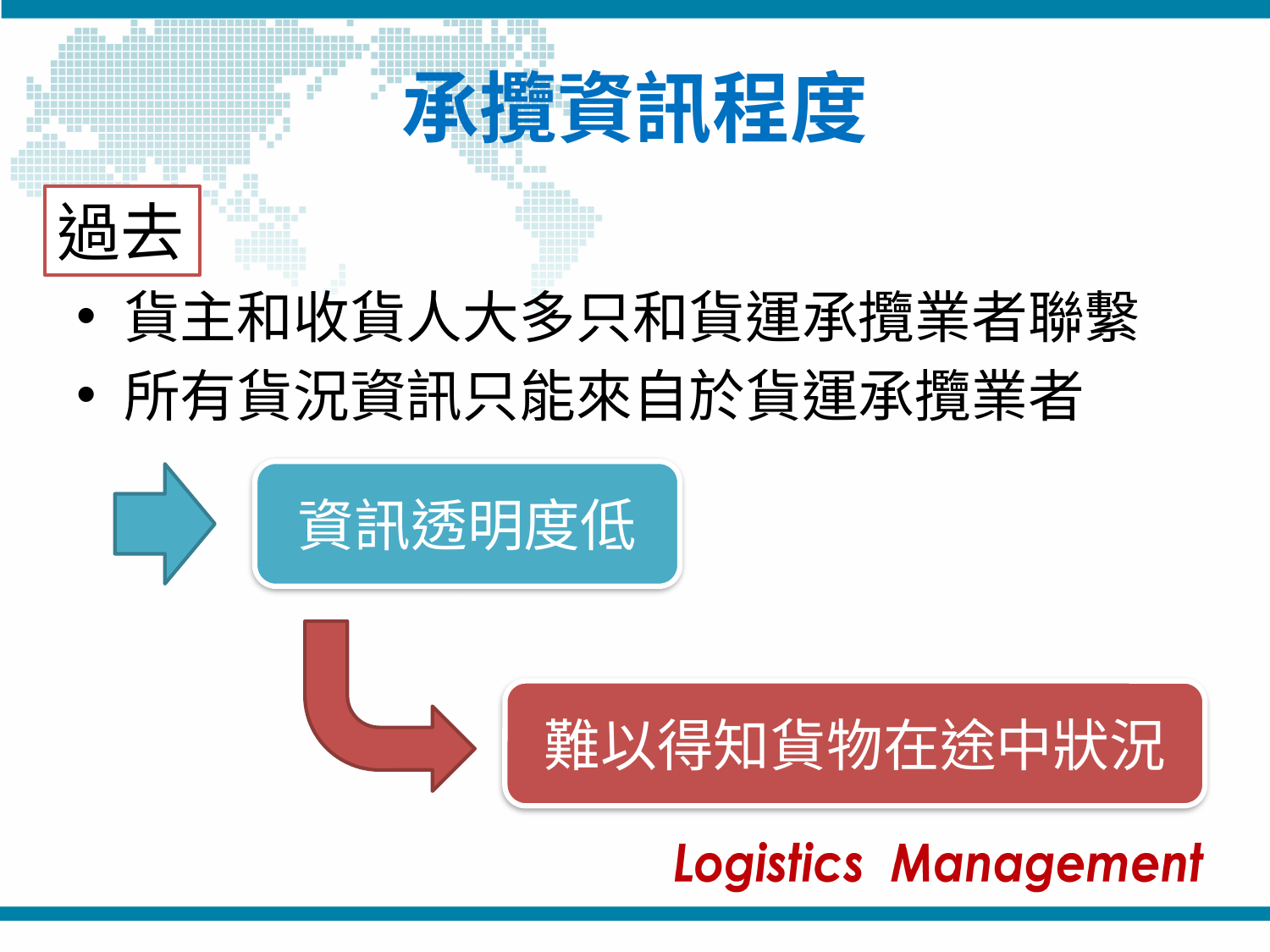

# 承攬資訊程度
過去

貨主和收貨人大多只和貨運承攬業者聯繫
所有貨況資訊只能來自於貨運承攬業者

資訊透明度低

難以得知貨物在途中狀況